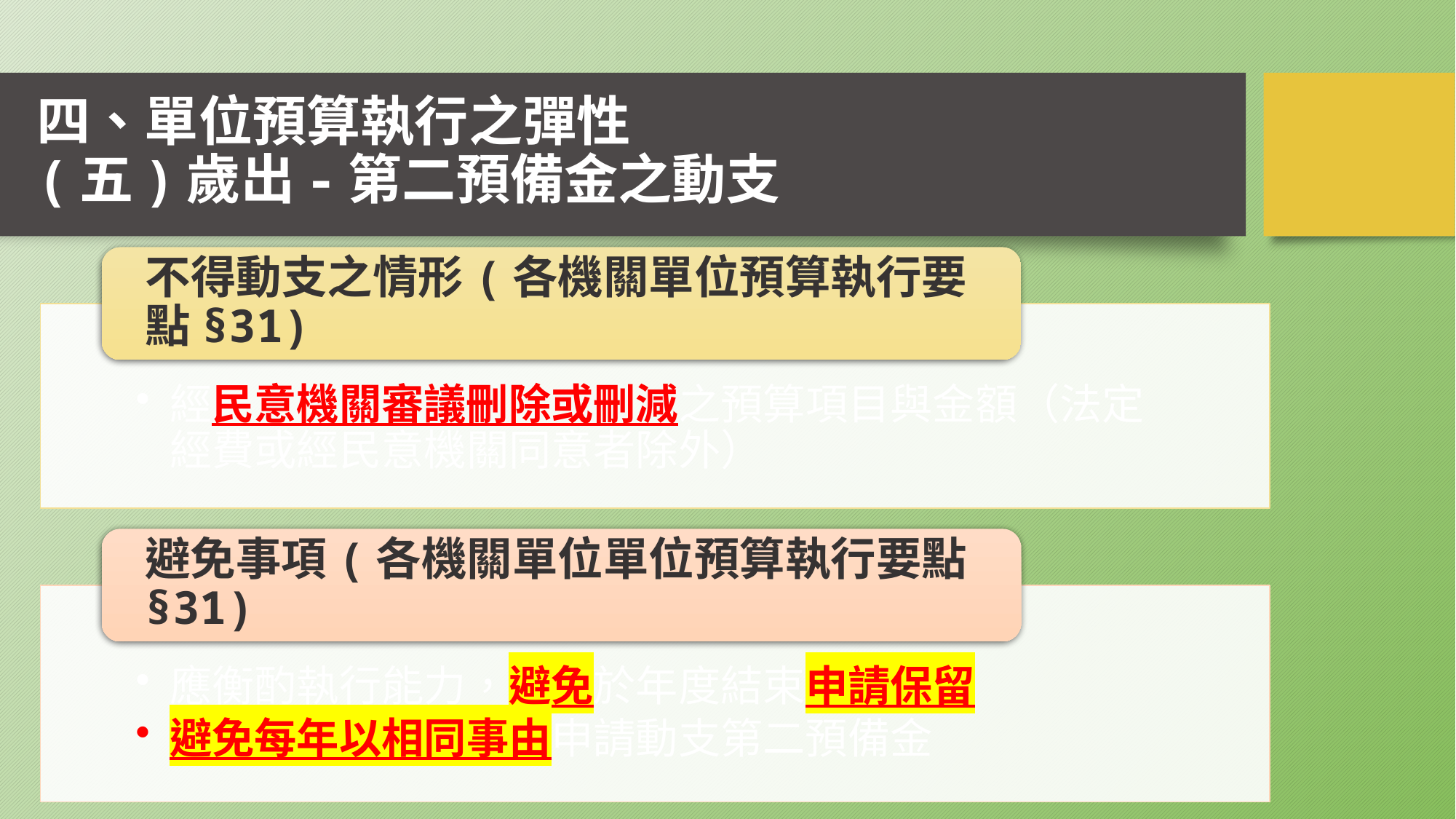

# 四、單位預算執行之彈性 (五)歲出-第二預備金之動支
經民意機關審議刪除或刪減之預算項目與金額（法定經費或經民意機關同意者除外）
不得動支之情形(各機關單位預算執行要點§31)
應衡酌執行能力，避免於年度結束申請保留
避免每年以相同事由申請動支第二預備金
避免事項(各機關單位單位預算執行要點§31)